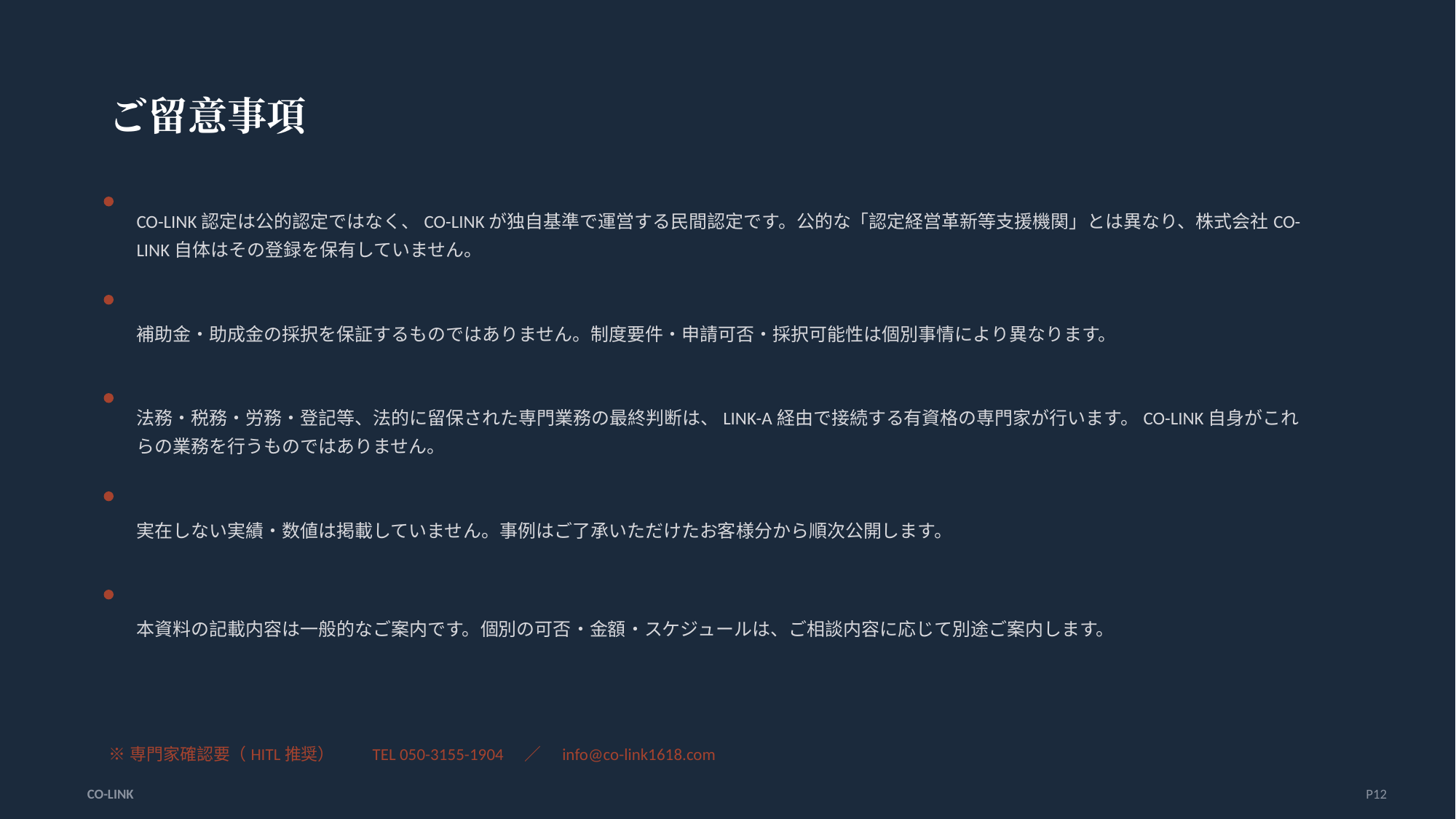

ご留意事項
CO-LINK認定は公的認定ではなく、CO-LINKが独自基準で運営する民間認定です。公的な「認定経営革新等支援機関」とは異なり、株式会社CO-LINK自体はその登録を保有していません。

補助金・助成金の採択を保証するものではありません。制度要件・申請可否・採択可能性は個別事情により異なります。

法務・税務・労務・登記等、法的に留保された専門業務の最終判断は、LINK-A経由で接続する有資格の専門家が行います。CO-LINK自身がこれらの業務を行うものではありません。

実在しない実績・数値は掲載していません。事例はご了承いただけたお客様分から順次公開します。

本資料の記載内容は一般的なご案内です。個別の可否・金額・スケジュールは、ご相談内容に応じて別途ご案内します。

※専門家確認要（HITL推奨）　　TEL 050-3155-1904　／　info@co-link1618.com
CO-LINK
P12